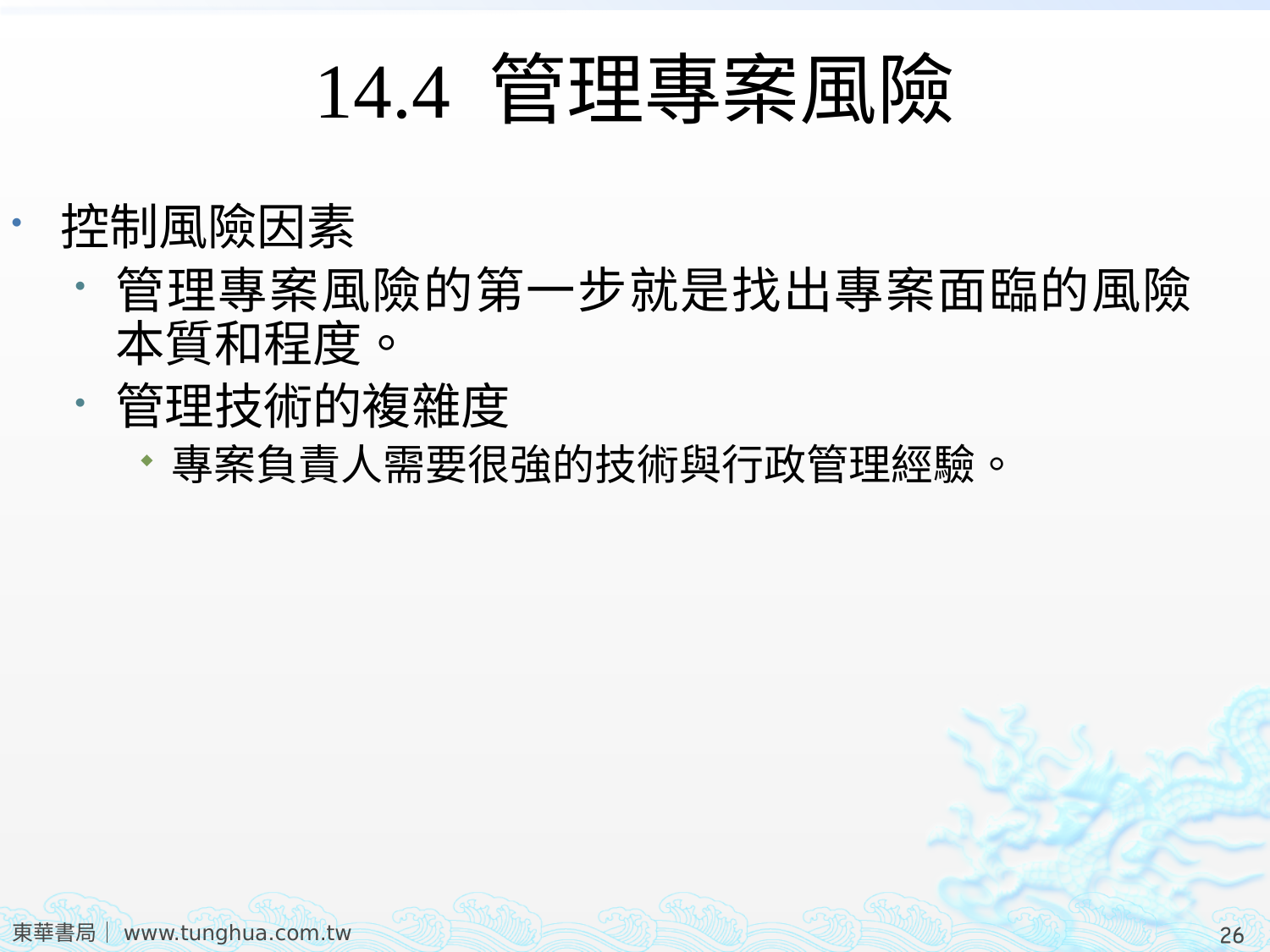

14.4 管理專案風險
控制風險因素
管理專案風險的第一步就是找出專案面臨的風險本質和程度。
管理技術的複雜度
專案負責人需要很強的技術與行政管理經驗。